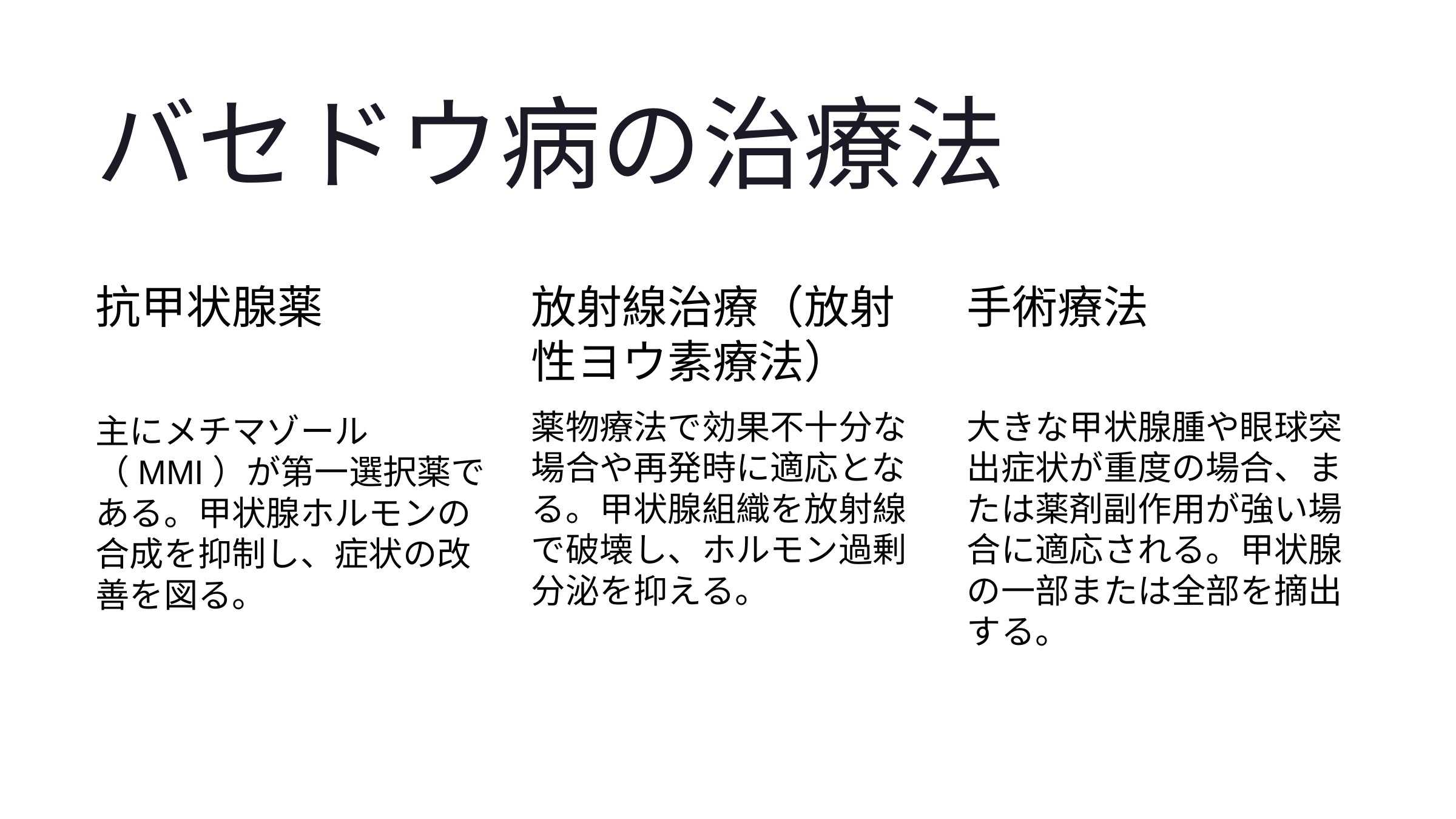

バセドウ病の治療法
抗甲状腺薬
放射線治療（放射性ヨウ素療法）
手術療法
薬物療法で効果不十分な場合や再発時に適応となる。甲状腺組織を放射線で破壊し、ホルモン過剰分泌を抑える。
大きな甲状腺腫や眼球突出症状が重度の場合、または薬剤副作用が強い場合に適応される。甲状腺の一部または全部を摘出する。
主にメチマゾール（MMI）が第一選択薬である。甲状腺ホルモンの合成を抑制し、症状の改善を図る。